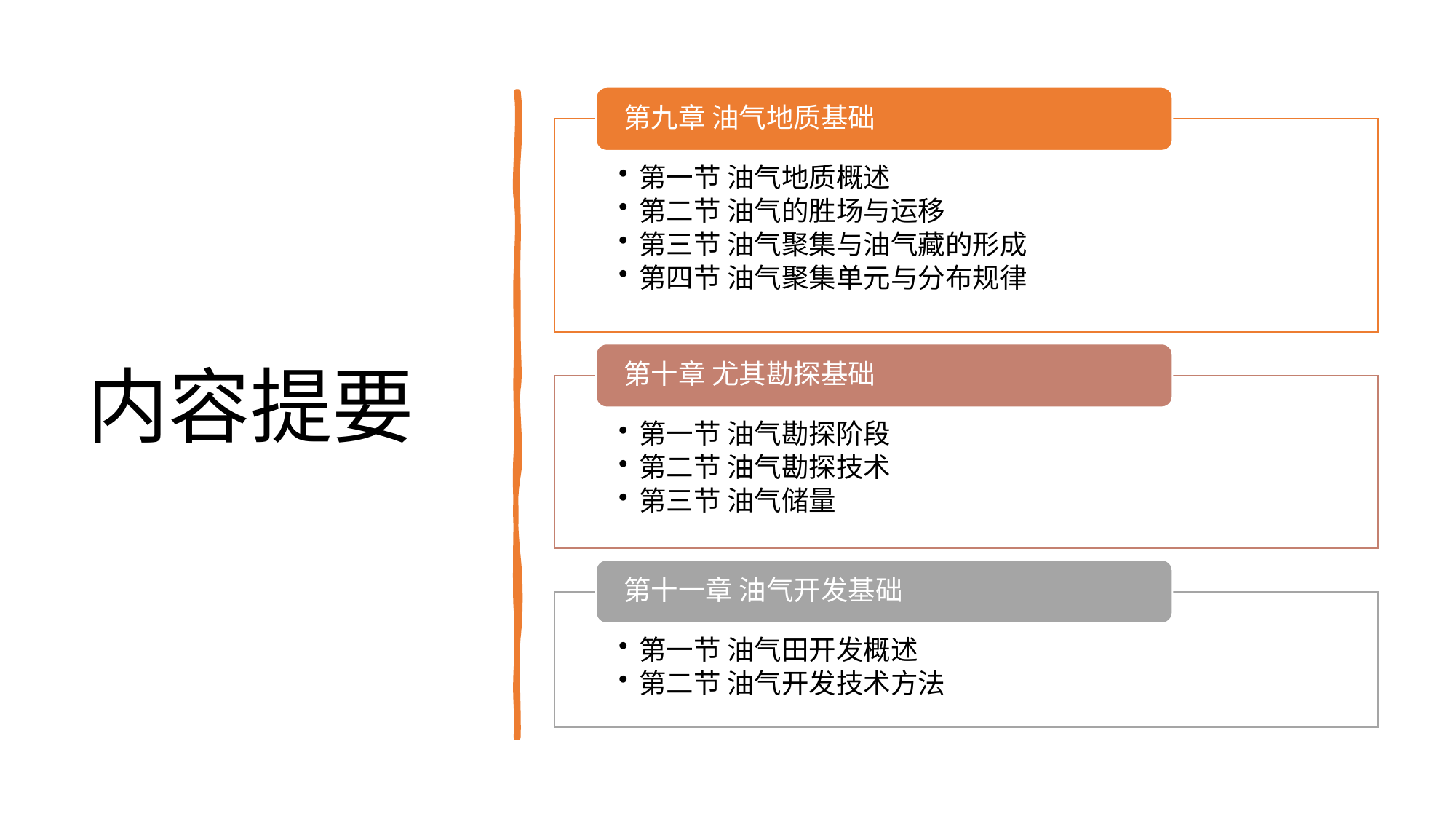

第一节 油气地质概述
第二节 油气的胜场与运移
第三节 油气聚集与油气藏的形成
第四节 油气聚集单元与分布规律
第九章 油气地质基础
第一节 油气勘探阶段
第二节 油气勘探技术
第三节 油气储量
第十章 尤其勘探基础
第一节 油气田开发概述
第二节 油气开发技术方法
第十一章 油气开发基础
# 内容提要